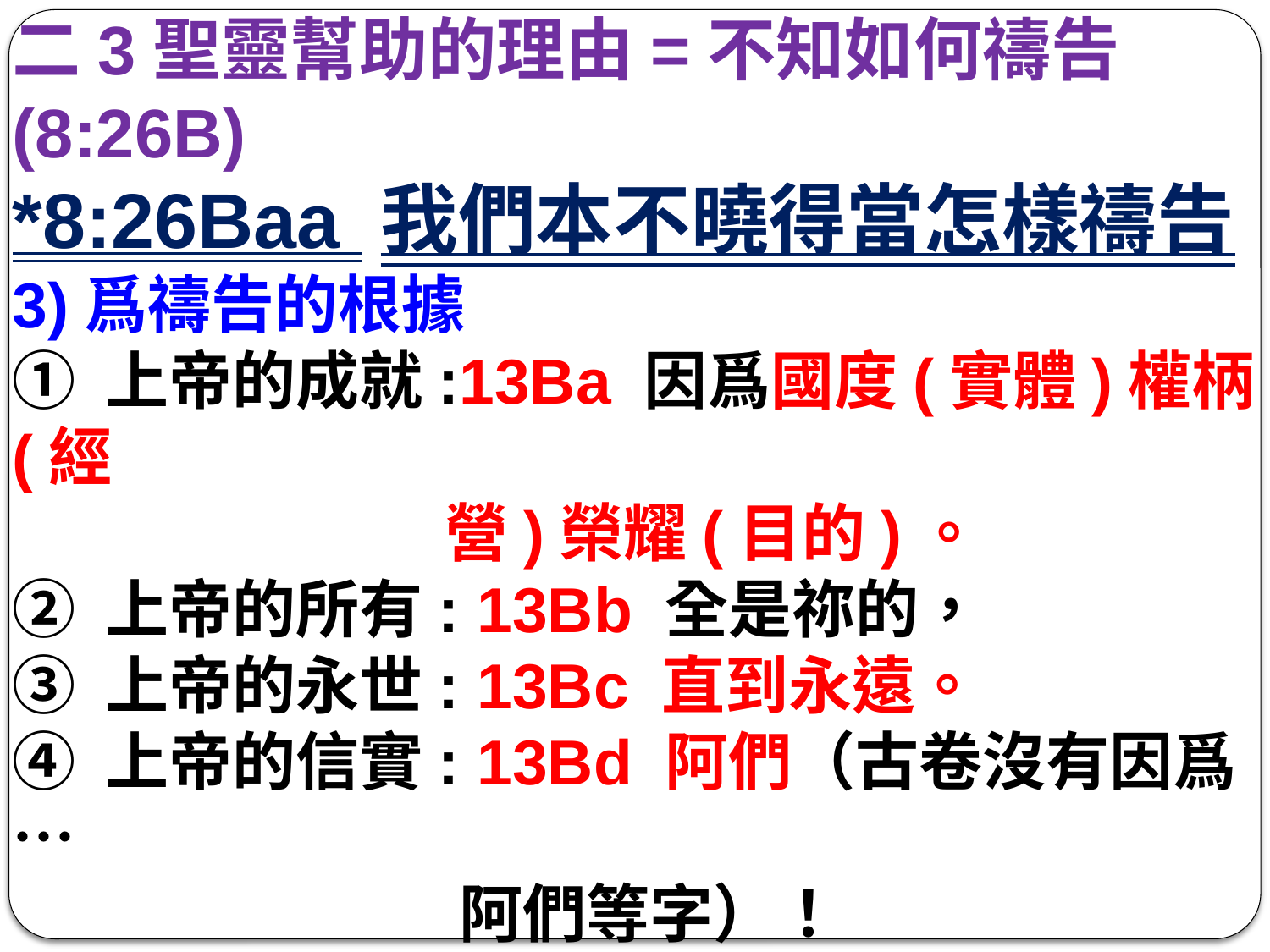

二3聖靈幫助的理由=不知如何禱告(8:26B)
*8:26Baa 我們本不曉得當怎樣禱告
3)爲禱告的根據
① 上帝的成就:13Ba 因爲國度(實體)權柄(經
                             營)榮耀(目的)。
② 上帝的所有: 13Bb 全是祢的，
③ 上帝的永世: 13Bc 直到永遠。
④ 上帝的信實: 13Bd 阿們（古卷沒有因爲…
                              阿們等字）！